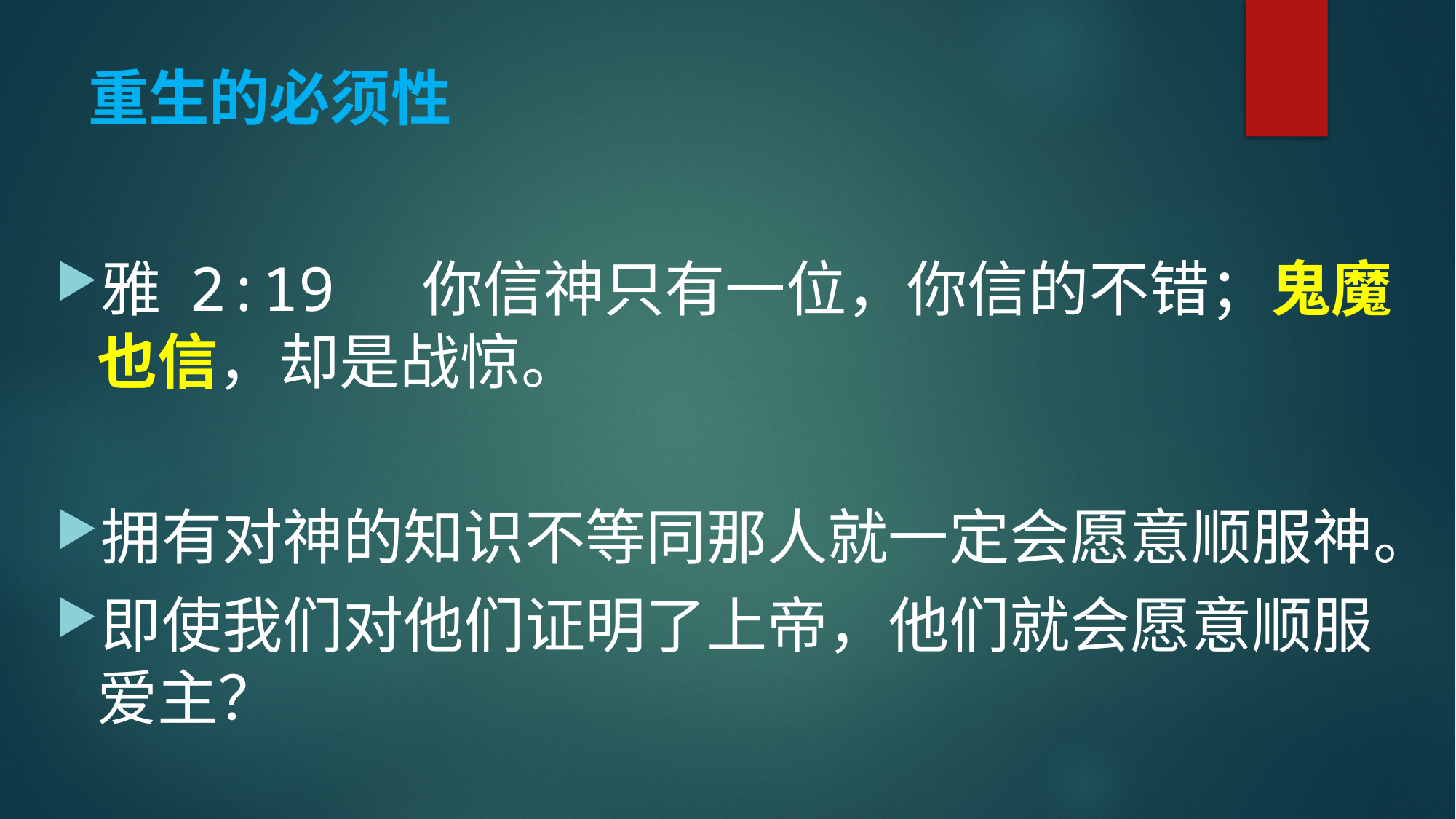

# 重生的必须性
雅 2:19  你信神只有一位，你信的不错；鬼魔也信，却是战惊。

拥有对神的知识不等同那人就一定会愿意顺服神。
即使我们对他们证明了上帝，他们就会愿意顺服爱主？